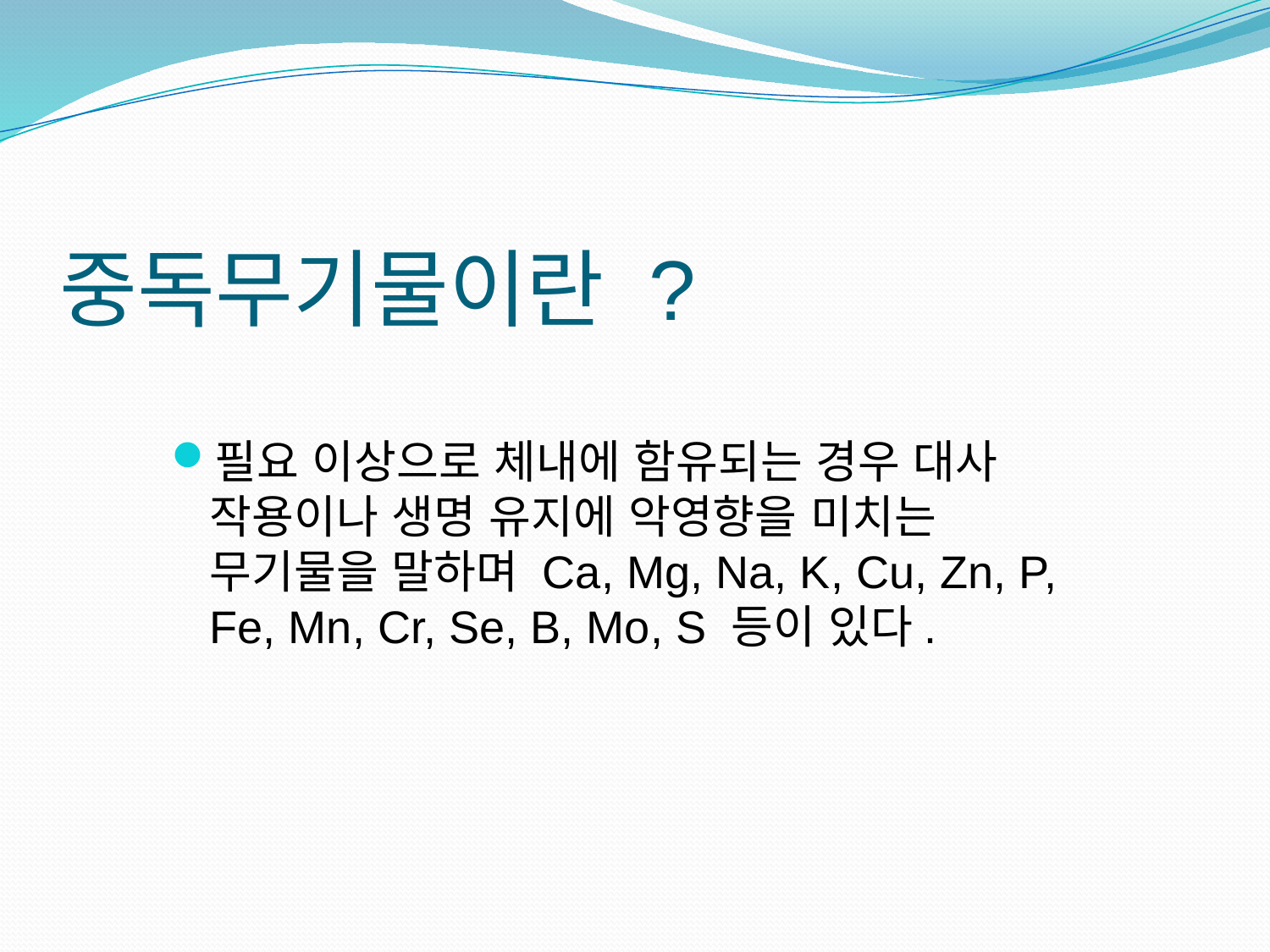

# 중독무기물이란 ?
필요 이상으로 체내에 함유되는 경우 대사 작용이나 생명 유지에 악영향을 미치는 무기물을 말하며 Ca, Mg, Na, K, Cu, Zn, P, Fe, Mn, Cr, Se, B, Mo, S 등이 있다.